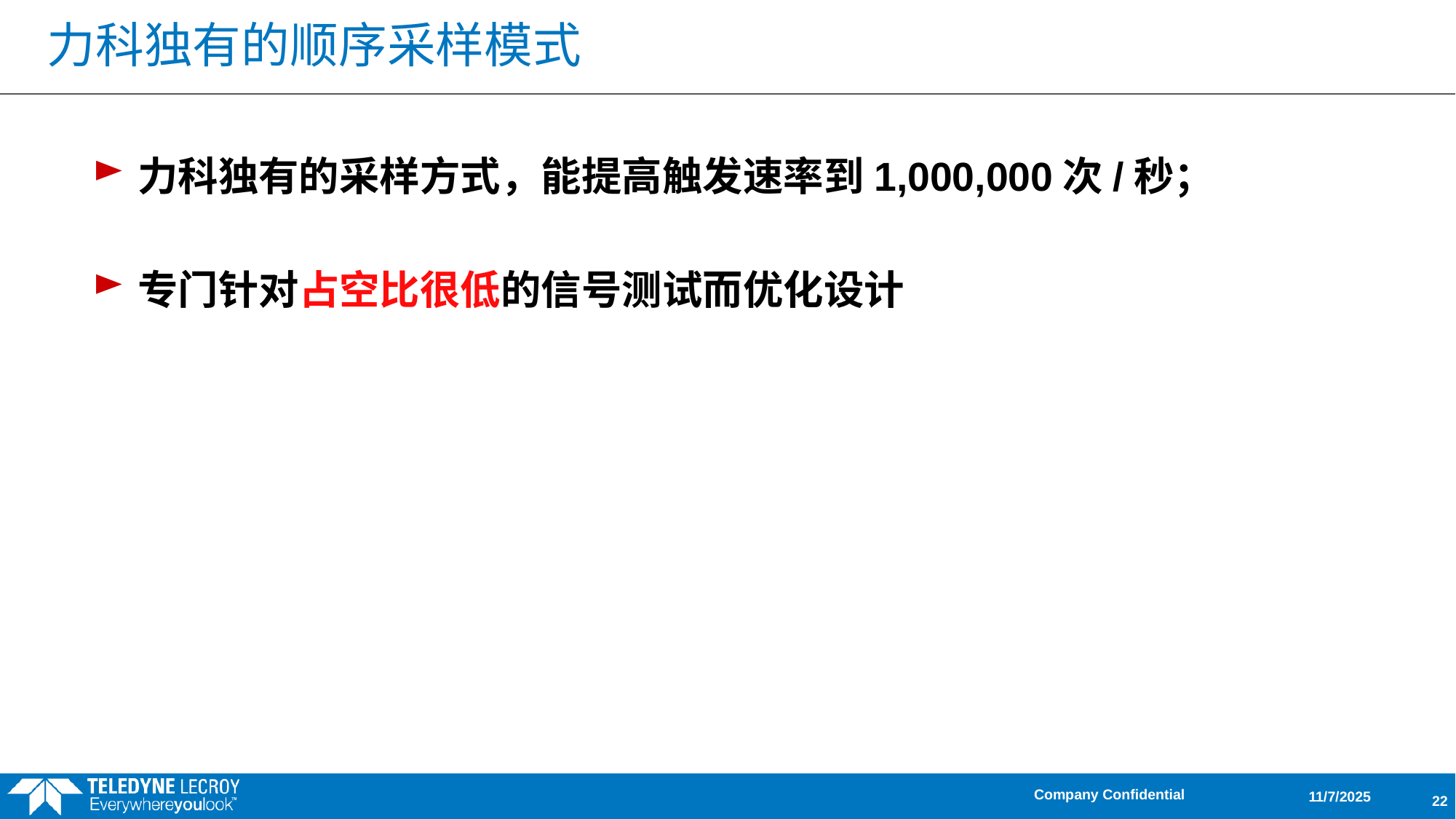

力科独有的顺序采样模式
力科独有的采样方式，能提高触发速率到1,000,000次/秒；

专门针对占空比很低的信号测试而优化设计

Company Confidential
11/7/2025
22